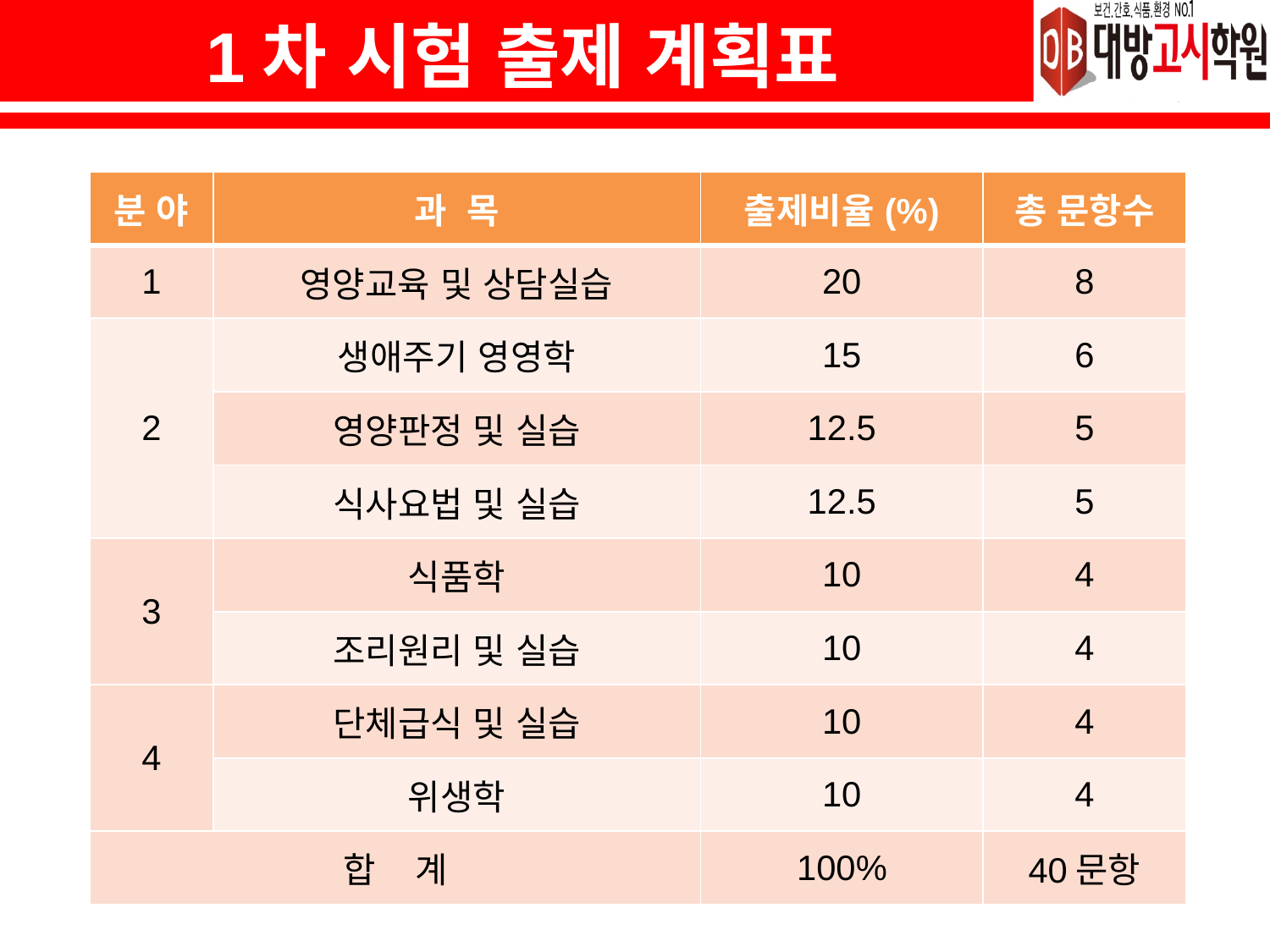

1차 시험 출제 계획표
| 분 야 | 과 목 | 출제비율(%) | 총 문항수 |
| --- | --- | --- | --- |
| 1 | 영양교육 및 상담실습 | 20 | 8 |
| 2 | 생애주기 영영학 | 15 | 6 |
|  | 영양판정 및 실습 | 12.5 | 5 |
|  | 식사요법 및 실습 | 12.5 | 5 |
| 3 | 식품학 | 10 | 4 |
|  | 조리원리 및 실습 | 10 | 4 |
| 4 | 단체급식 및 실습 | 10 | 4 |
|  | 위생학 | 10 | 4 |
| 합 계 |  | 100% | 40문항 |